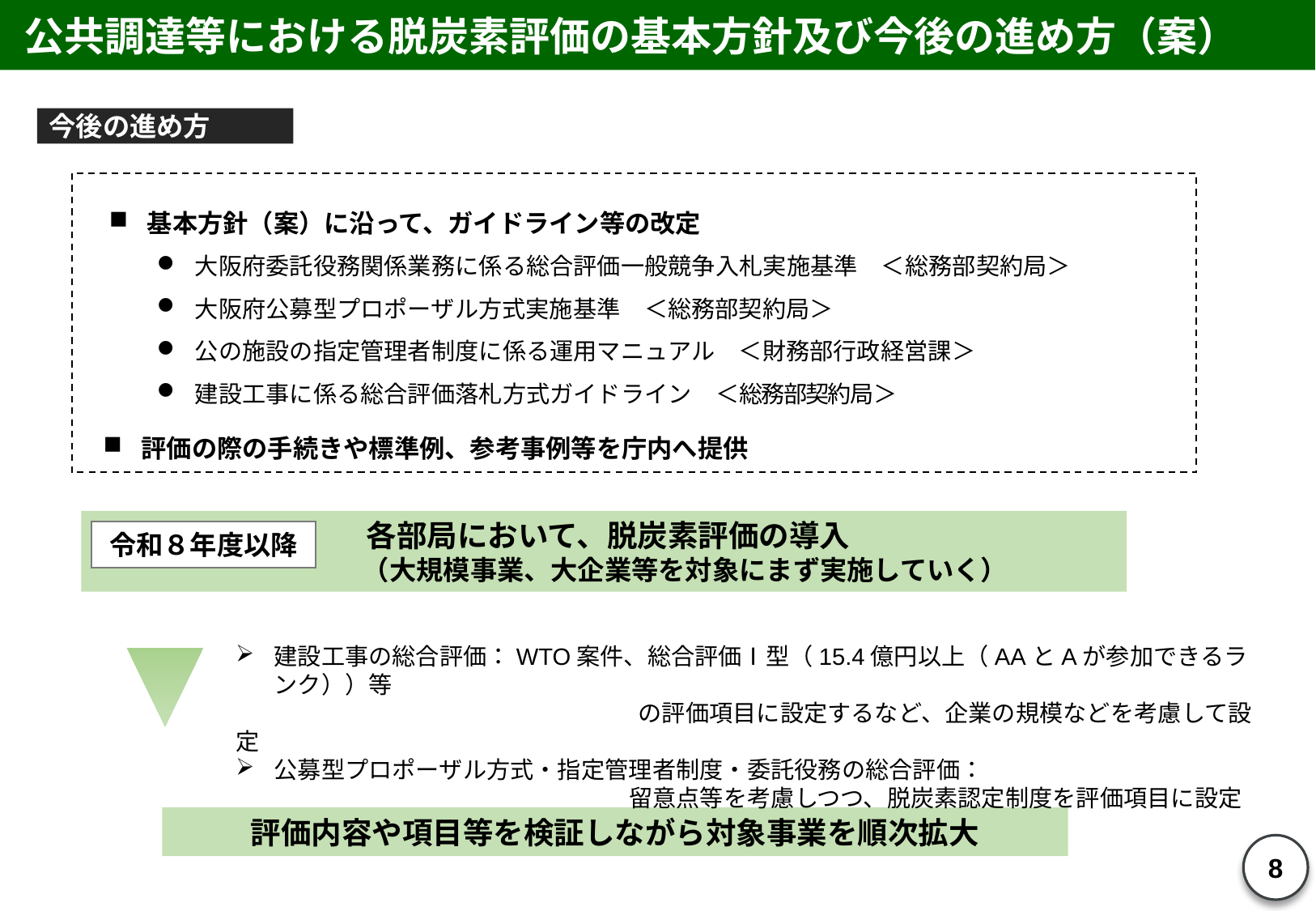

公共調達等における脱炭素評価の基本方針及び今後の進め方（案）
今後の進め方

基本方針（案）に沿って、ガイドライン等の改定
大阪府委託役務関係業務に係る総合評価一般競争入札実施基準　＜総務部契約局＞
大阪府公募型プロポーザル方式実施基準　＜総務部契約局＞
公の施設の指定管理者制度に係る運用マニュアル　＜財務部行政経営課＞
建設工事に係る総合評価落札方式ガイドライン　＜総務部契約局＞
評価の際の手続きや標準例、参考事例等を庁内へ提供
　　　　　　　　　各部局において、脱炭素評価の導入
　　　　　　　　　　（大規模事業、大企業等を対象にまず実施していく）
令和８年度以降
建設工事の総合評価：WTO案件、総合評価Ⅰ型（15.4億円以上（AAとAが参加できるランク））等
　　　　　　　　　　　　　　　　　の評価項目に設定するなど、企業の規模などを考慮して設定
公募型プロポーザル方式・指定管理者制度・委託役務の総合評価：
　　　　　　　　　　　　　　　留意点等を考慮しつつ、脱炭素認定制度を評価項目に設定

評価内容や項目等を検証しながら対象事業を順次拡大
8